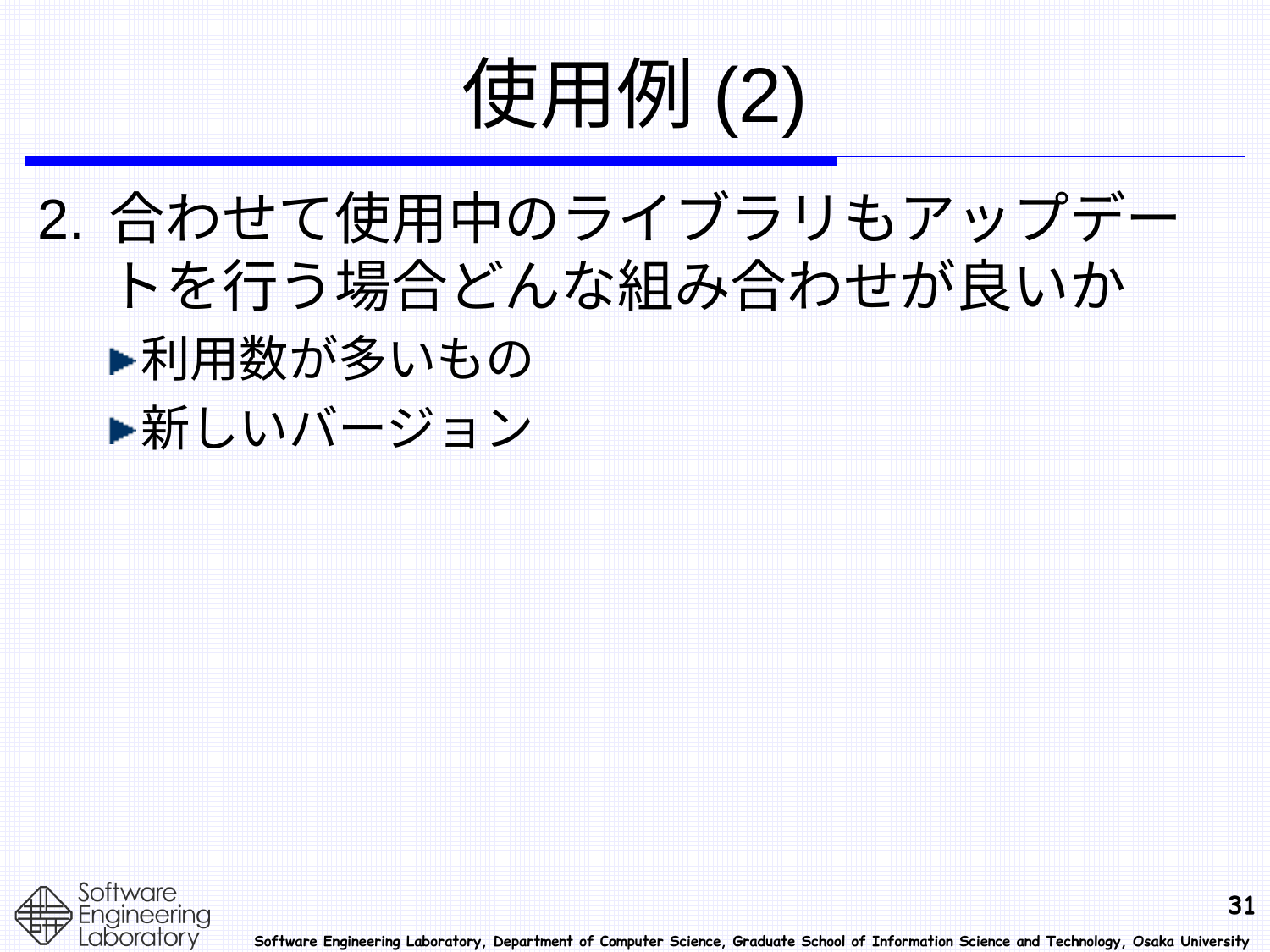

# 使用例(2)
合わせて使用中のライブラリもアップデートを行う場合どんな組み合わせが良いか
利用数が多いもの
新しいバージョン